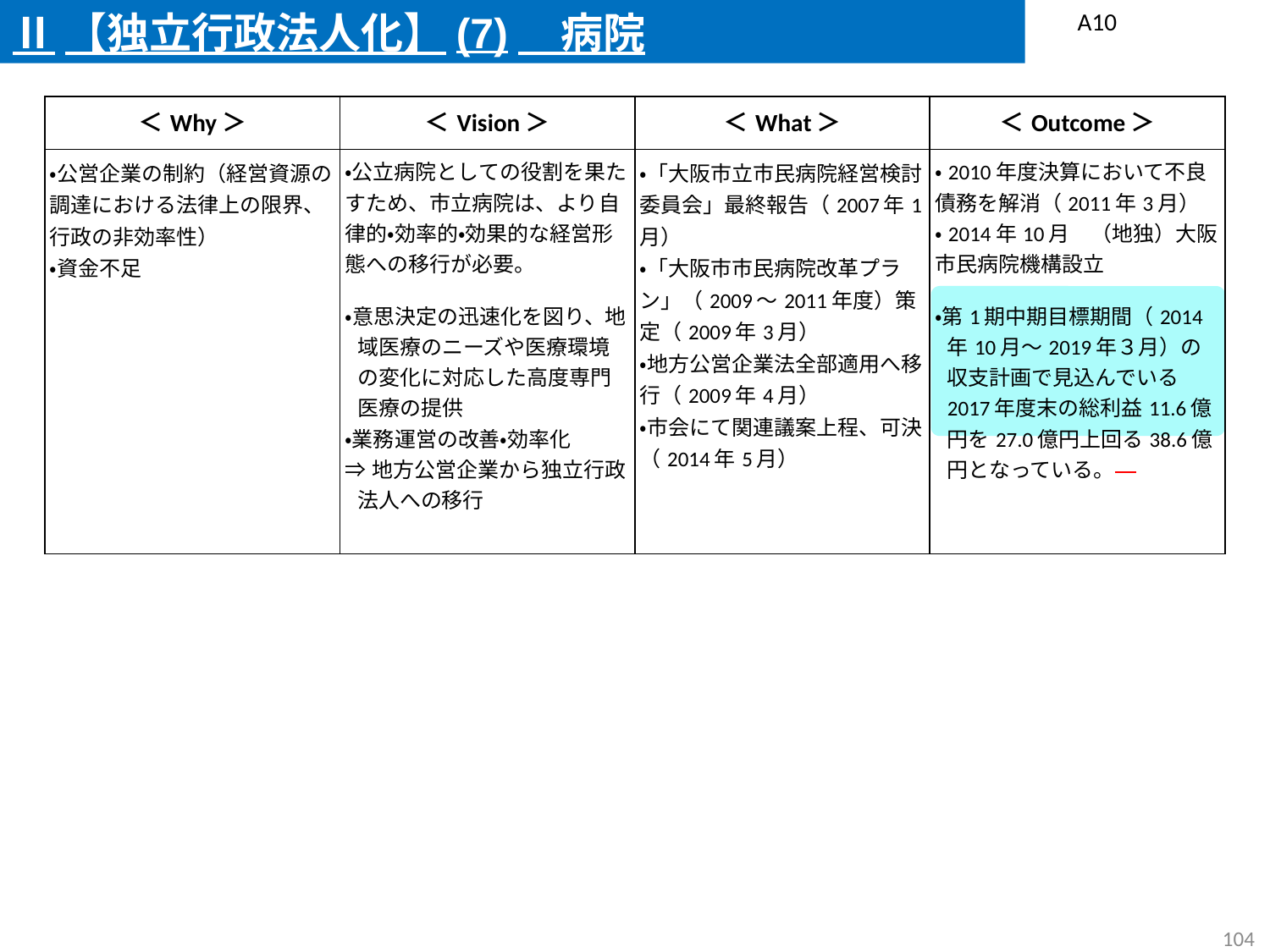

Ⅱ【独立行政法人化】(7)　病院
A10
| ＜Why＞ | ＜Vision＞ | ＜What＞ | ＜Outcome＞ |
| --- | --- | --- | --- |
| ・公営企業の制約（経営資源の調達における法律上の限界、行政の非効率性） ・資金不足 | ・公立病院としての役割を果たすため、市立病院は、より自律的・効率的・効果的な経営形態への移行が必要。 ・意思決定の迅速化を図り、地域医療のニーズや医療環境の変化に対応した高度専門医療の提供 ・業務運営の改善・効率化 ⇒地方公営企業から独立行政法人への移行 | ・「大阪市立市民病院経営検討委員会」最終報告（2007年1月） ・「大阪市市民病院改革プラン」（2009～2011年度）策定（2009年3月） ・地方公営企業法全部適用へ移行（2009年4月） ・市会にて関連議案上程、可決（2014年5月） | ・2010年度決算において不良債務を解消（2011年3月） ・2014年10月　（地独）大阪市民病院機構設立 ・第1期中期目標期間（2014年10月～2019年３月）の収支計画で見込んでいる2017年度末の総利益11.6億円を27.0億円上回る38.6億円となっている。 |

104